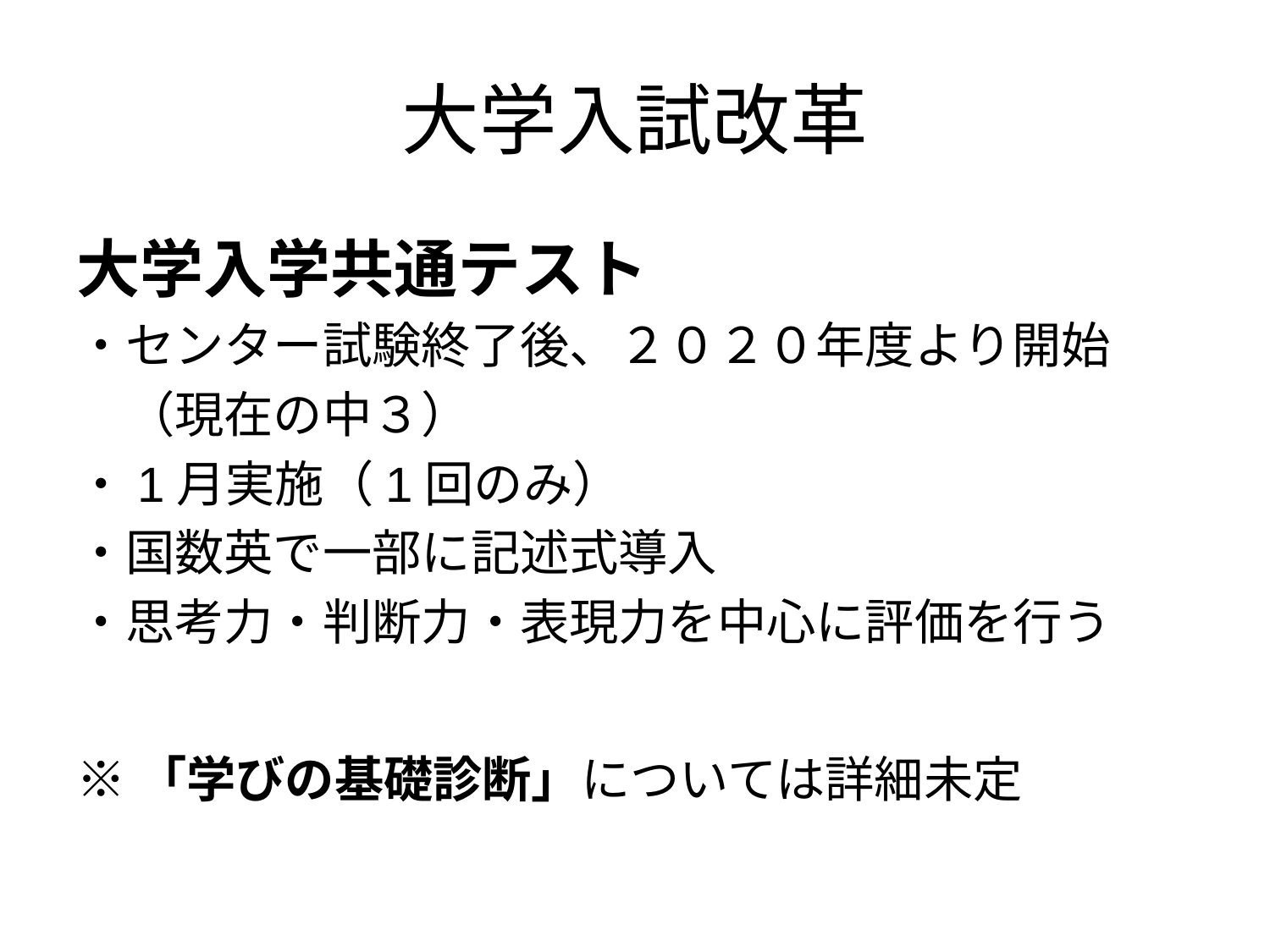

# 大学入試改革
大学入学共通テスト
・センター試験終了後、２０２０年度より開始
　（現在の中３）
・1月実施（1回のみ）
・国数英で一部に記述式導入
・思考力・判断力・表現力を中心に評価を行う

※「学びの基礎診断」については詳細未定